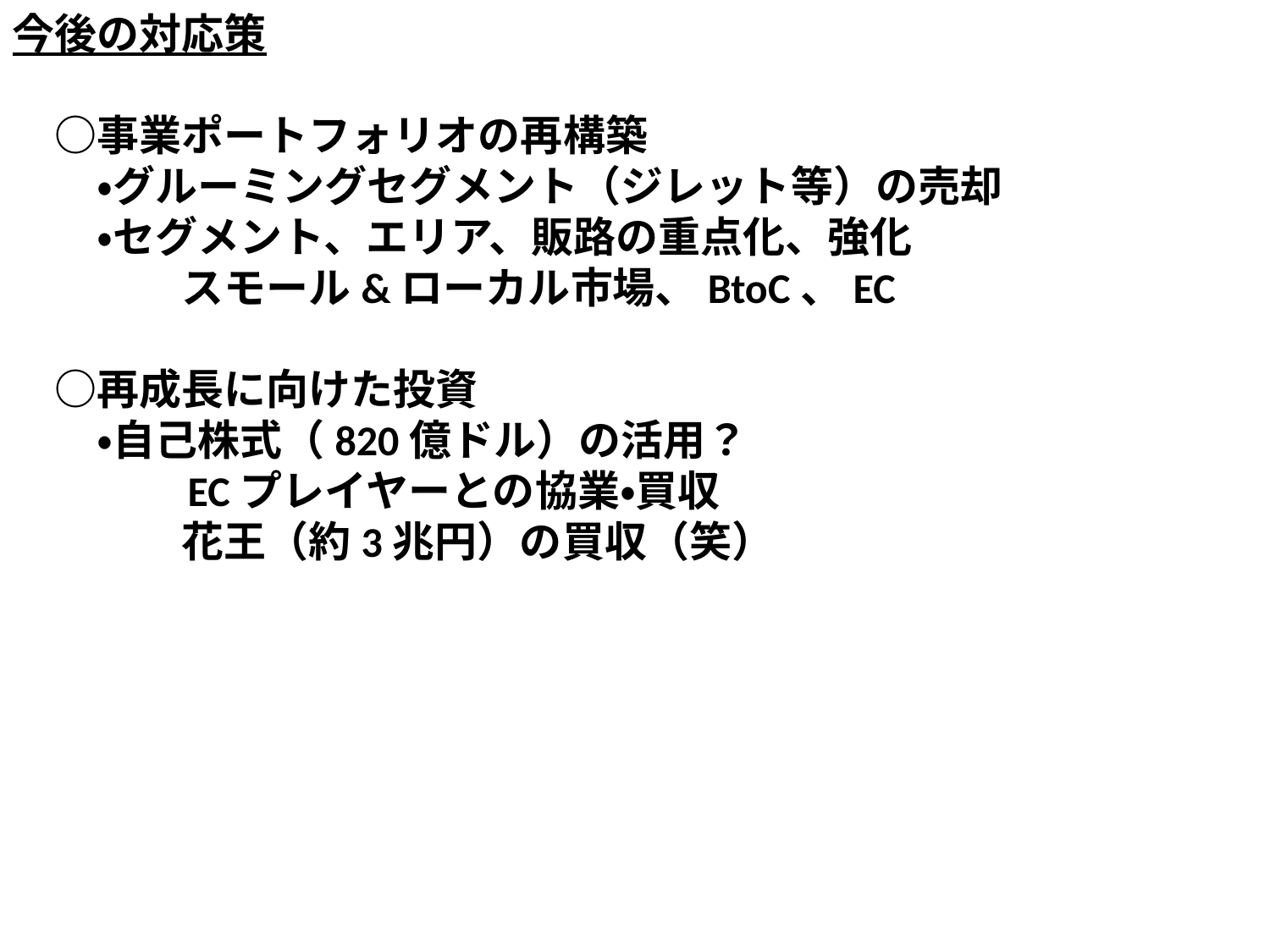

今後の対応策

　○事業ポートフォリオの再構築
　　・グルーミングセグメント（ジレット等）の売却
　　・セグメント、エリア、販路の重点化、強化
　　　　スモール&ローカル市場、BtoC、EC

　○再成長に向けた投資
　　・自己株式（820億ドル）の活用？
　　　    ECプレイヤーとの協業・買収
　　　　花王（約3兆円）の買収（笑）